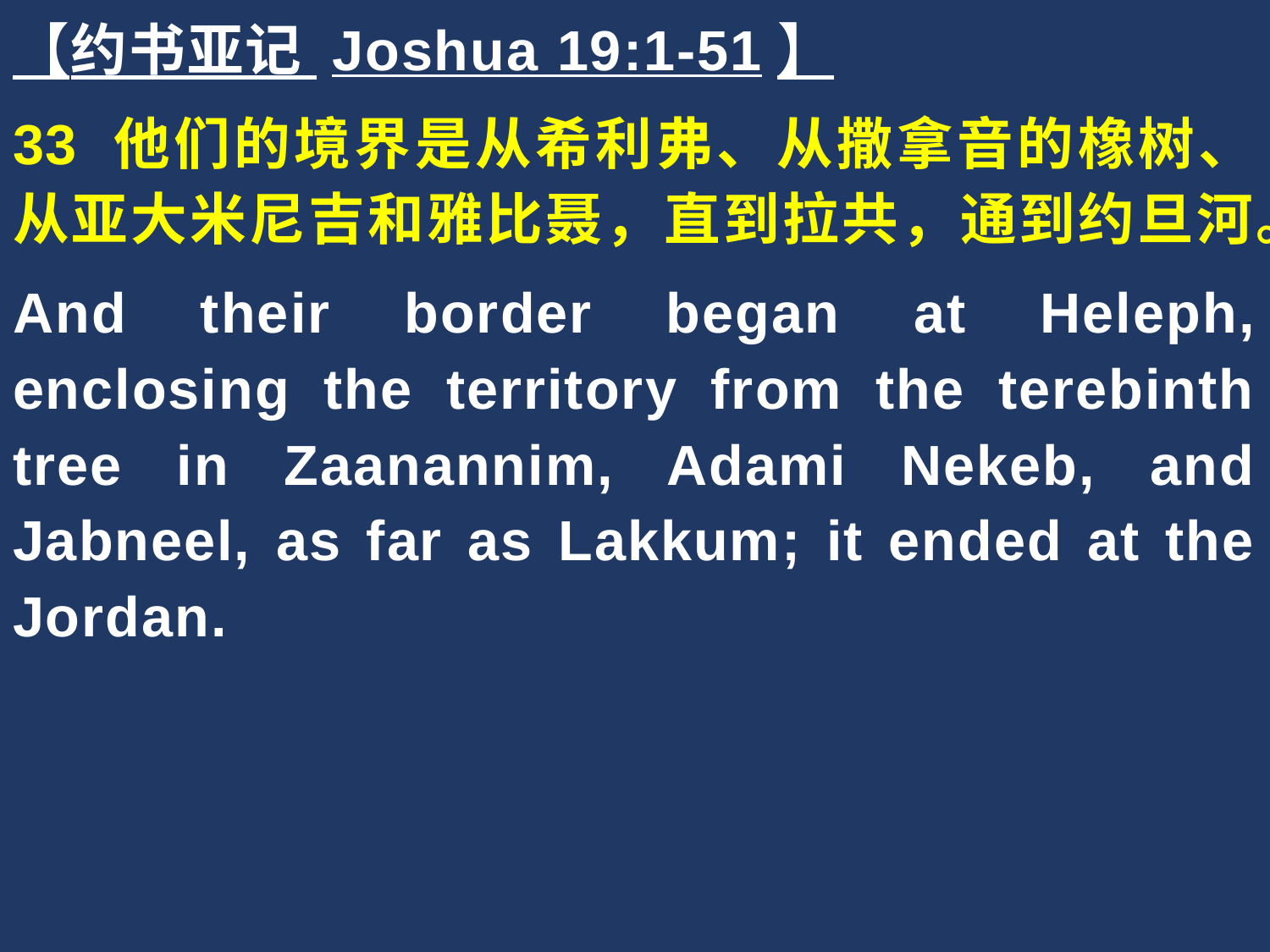

【约书亚记 Joshua 19:1-51】
33 他们的境界是从希利弗、从撒拿音的橡树、从亚大米尼吉和雅比聂，直到拉共，通到约旦河。
And their border began at Heleph, enclosing the territory from the terebinth tree in Zaanannim, Adami Nekeb, and Jabneel, as far as Lakkum; it ended at the Jordan.